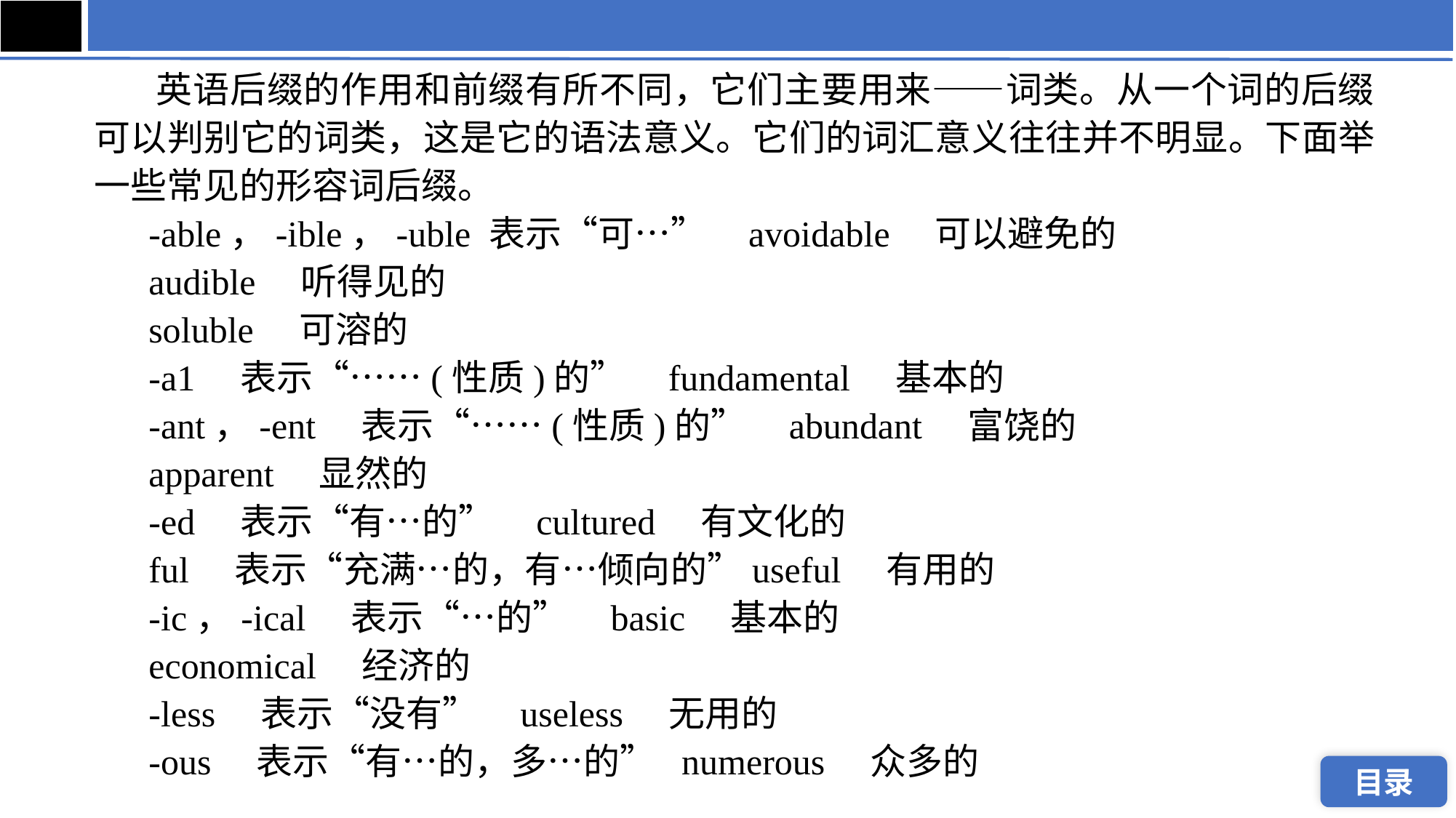

英语后缀的作用和前缀有所不同，它们主要用来——词类。从一个词的后缀可以判别它的词类，这是它的语法意义。它们的词汇意义往往并不明显。下面举一些常见的形容词后缀。
      -able，-ible，-uble 表示“可…”    avoidable    可以避免的
      audible    听得见的
      soluble    可溶的
      -a1    表示“……(性质)的”    fundamental    基本的
      -ant，-ent    表示“……(性质)的”    abundant    富饶的
      apparent    显然的
      -ed    表示“有…的”    cultured    有文化的
      ful    表示“充满…的，有…倾向的”useful    有用的
      -ic，-ical    表示“…的”    basic    基本的
      economical    经济的
      -less    表示“没有”    useless    无用的
      -ous    表示“有…的，多…的”  numerous    众多的